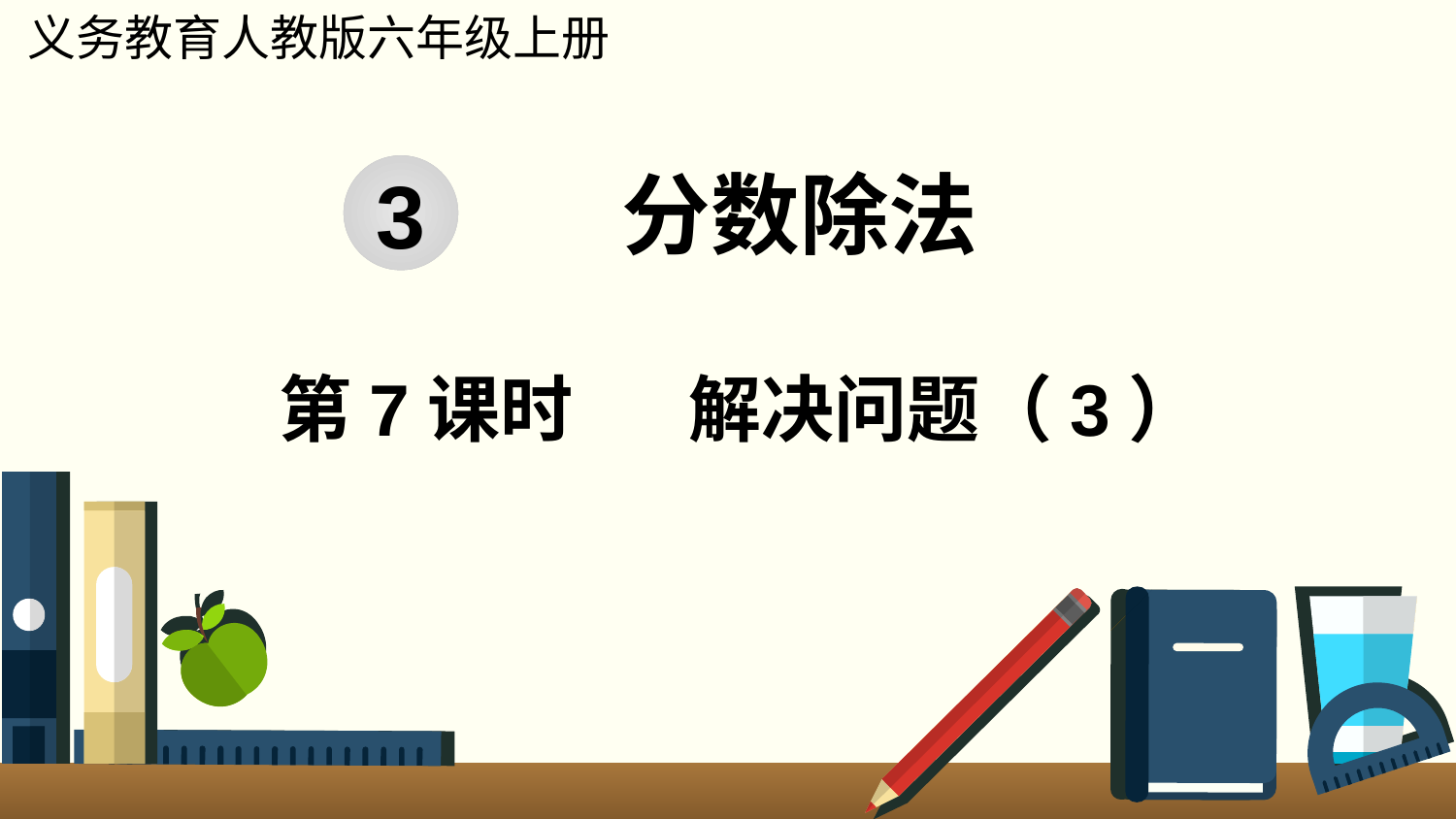

义务教育人教版六年级上册
分数除法
3
第7课时       解决问题（3）

www.youyi100.com

优翼

www.youyi100.com